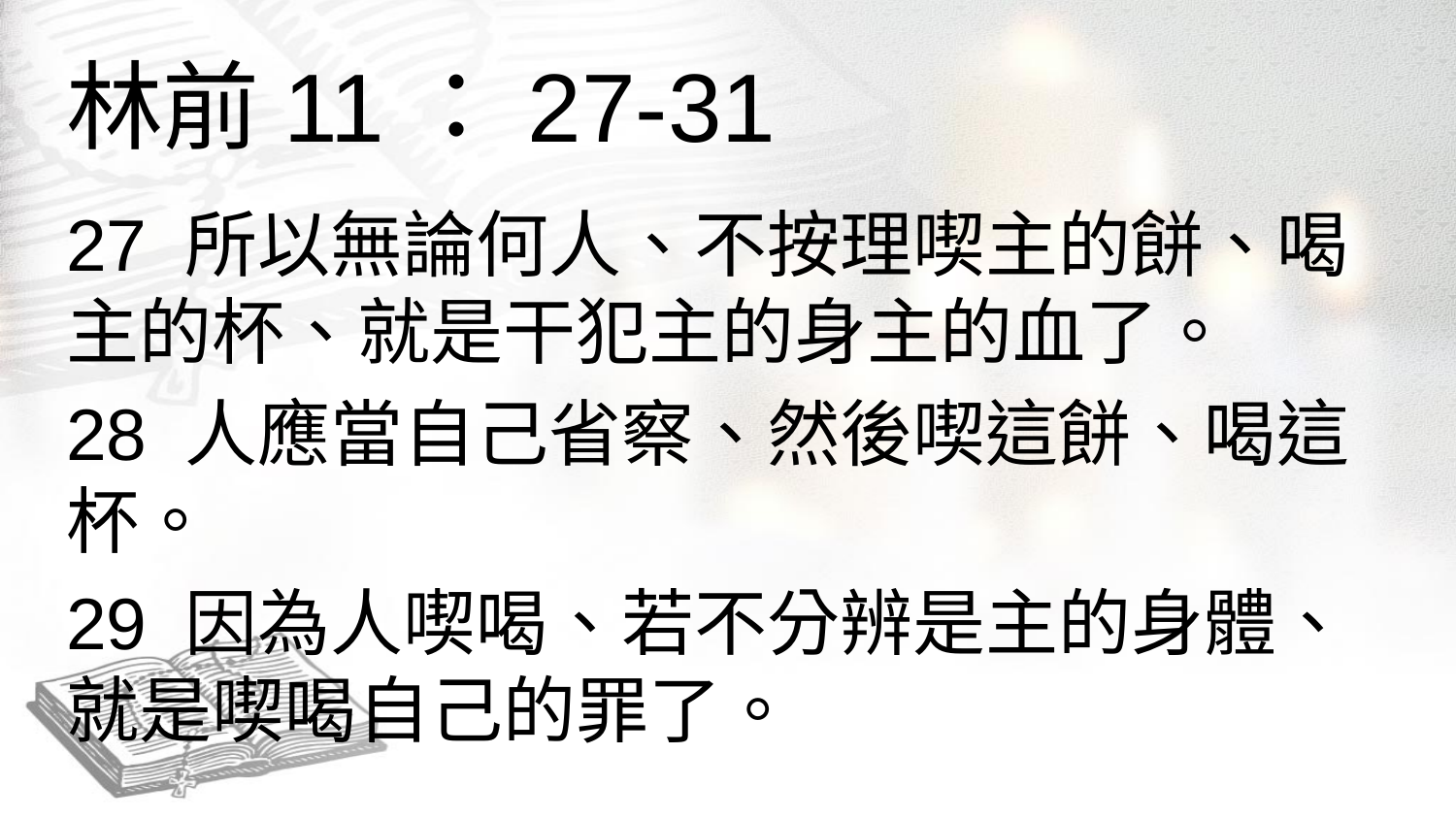

# 林前11：27-31
27 所以無論何人、不按理喫主的餅、喝主的杯、就是干犯主的身主的血了。
28 人應當自己省察、然後喫這餅、喝這杯。
29 因為人喫喝、若不分辨是主的身體、就是喫喝自己的罪了。